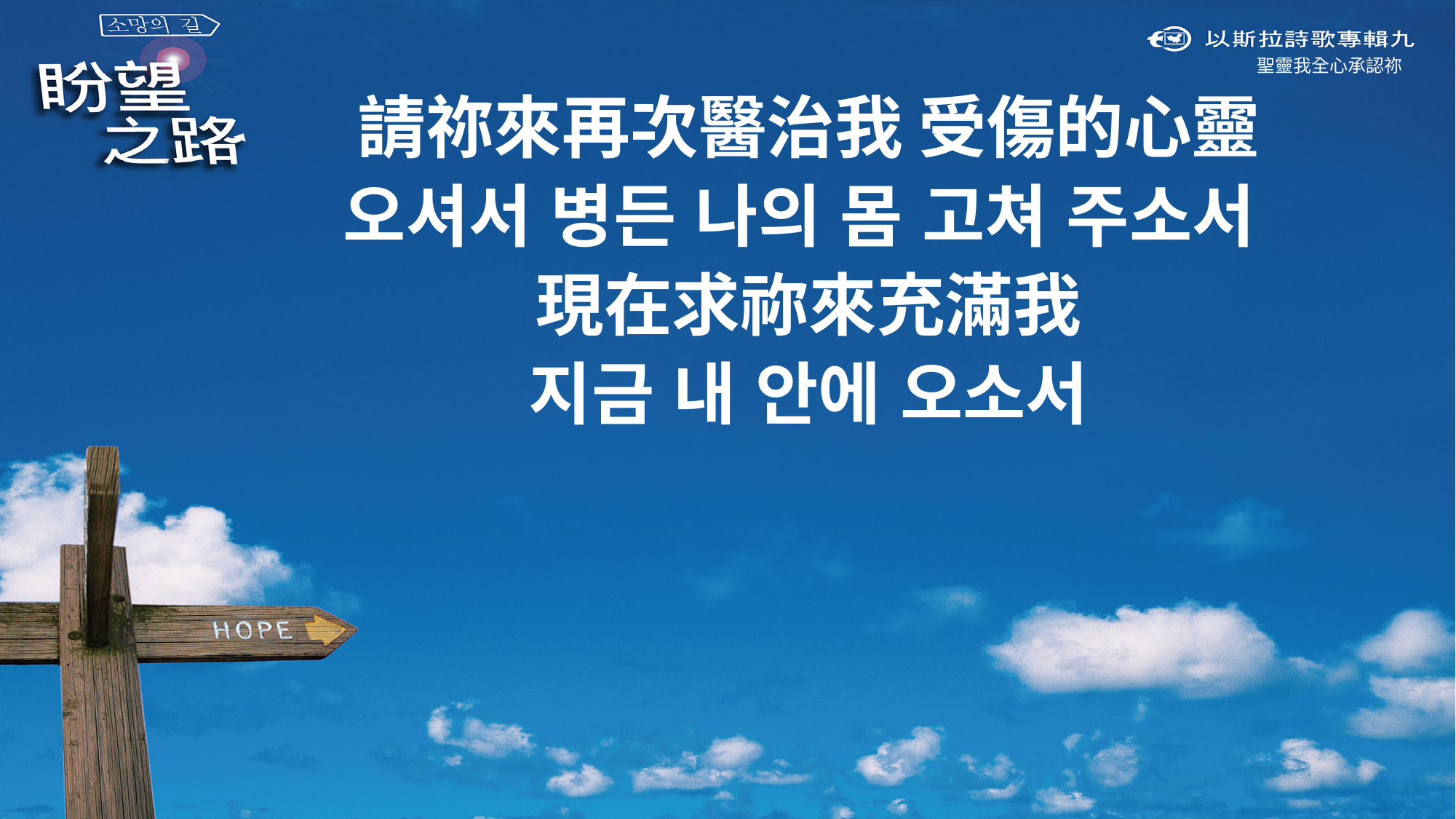

聖靈我全心承認祢
請祢來再次醫治我 受傷的心靈
오셔서 병든 나의 몸 고쳐 주소서
現在求祢來充滿我
지금 내 안에 오소서